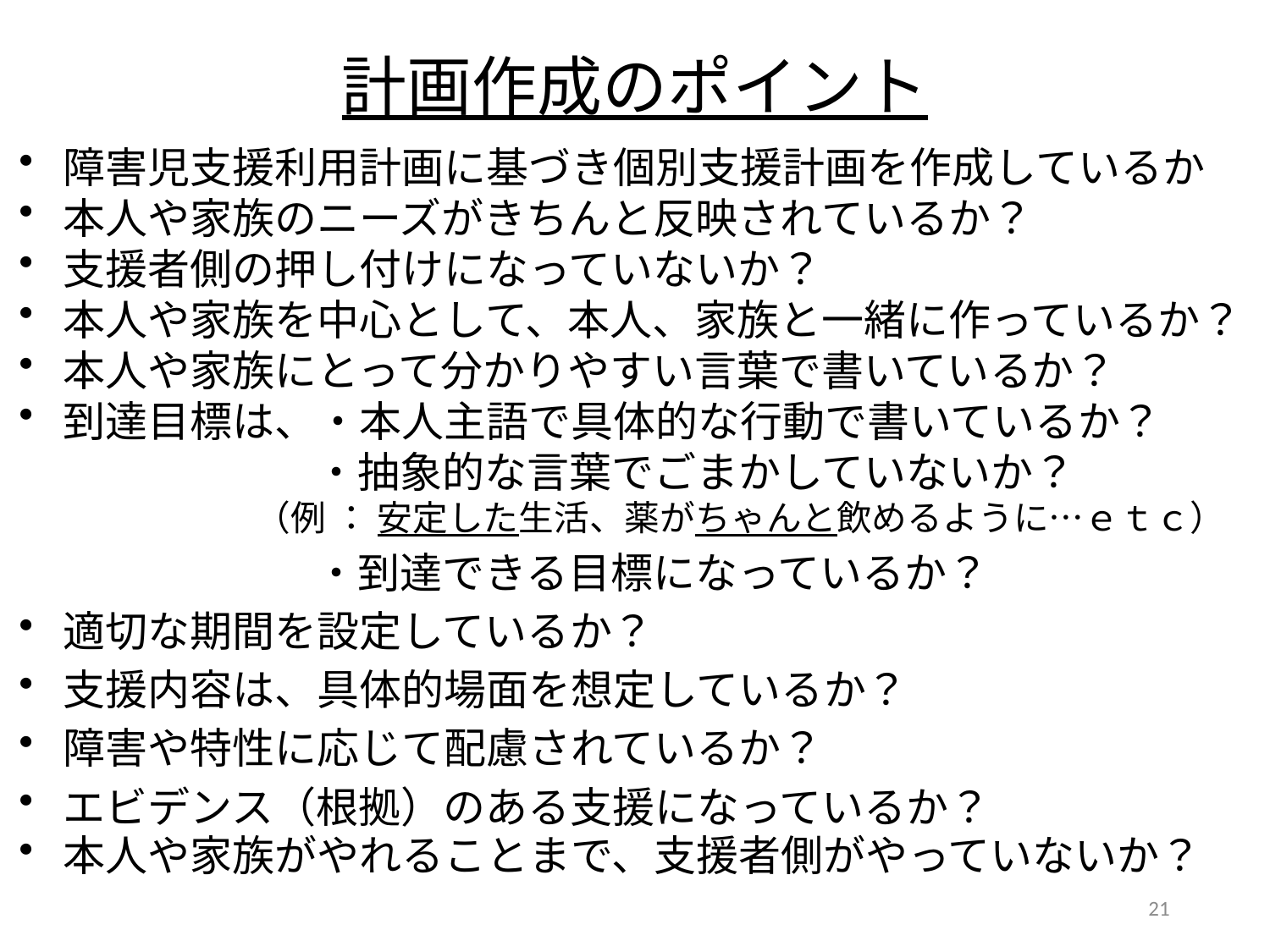

計画作成のポイント
障害児支援利用計画に基づき個別支援計画を作成しているか
本人や家族のニーズがきちんと反映されているか？
支援者側の押し付けになっていないか？
本人や家族を中心として、本人、家族と一緒に作っているか？
本人や家族にとって分かりやすい言葉で書いているか？
到達目標は、・本人主語で具体的な行動で書いているか？
　　　　　　　・抽象的な言葉でごまかしていないか？
　　　　　　　（例 ： 安定した生活、薬がちゃんと飲めるように…ｅｔｃ）
　　　　　　　・到達できる目標になっているか？
適切な期間を設定しているか？
支援内容は、具体的場面を想定しているか？
障害や特性に応じて配慮されているか？
エビデンス（根拠）のある支援になっているか？
本人や家族がやれることまで、支援者側がやっていないか？
21